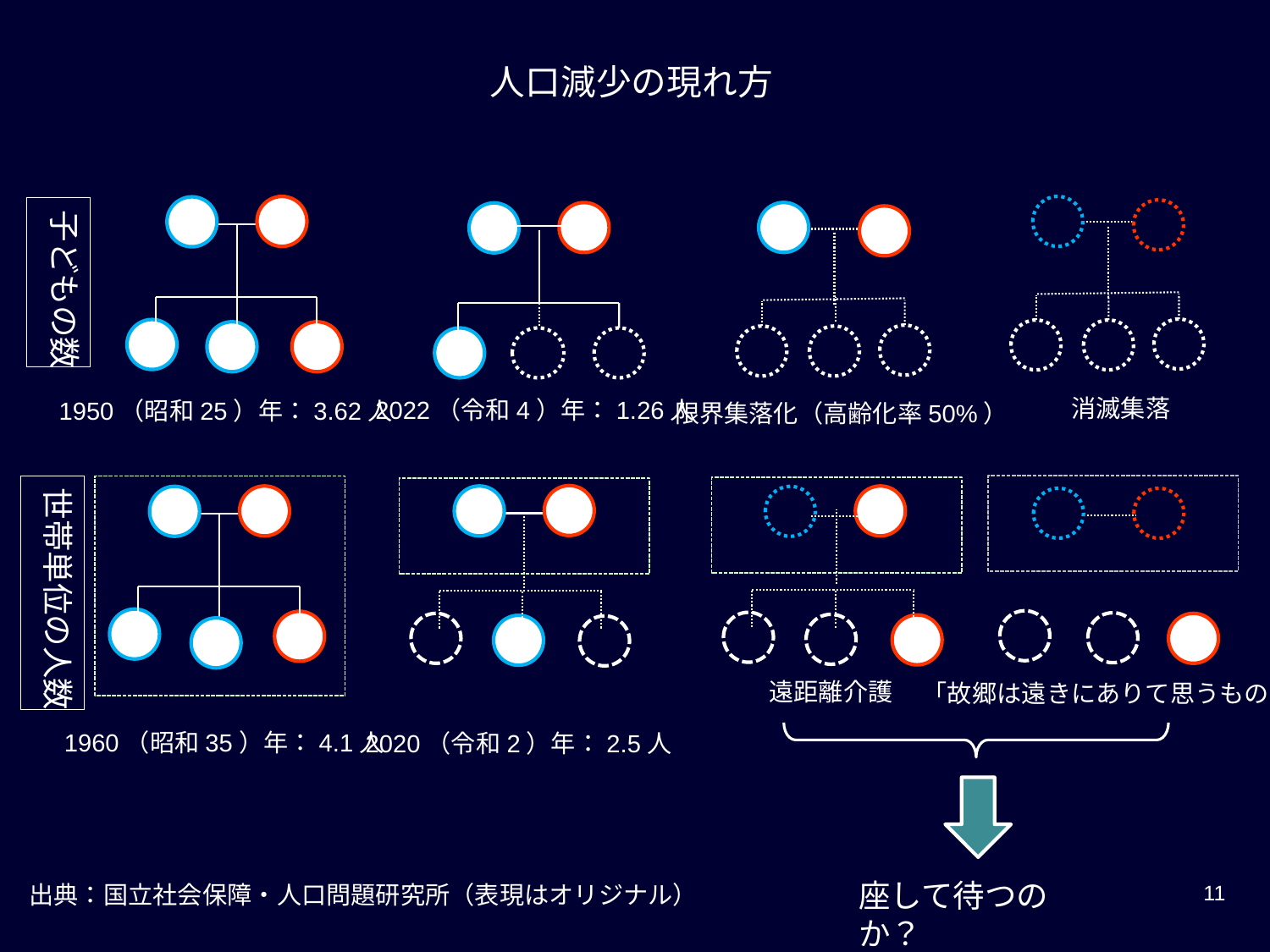

人口減少の現れ方

子どもの数

消滅集落
2022（令和4）年：1.26人
1950（昭和25）年：3.62人
限界集落化（高齢化率50%）
世帯単位の人数

遠距離介護
「故郷は遠きにありて思うもの」
1960（昭和35）年：4.1人
2020（令和2）年：2.5人

座して待つのか？
出典：国立社会保障・人口問題研究所（表現はオリジナル）
11